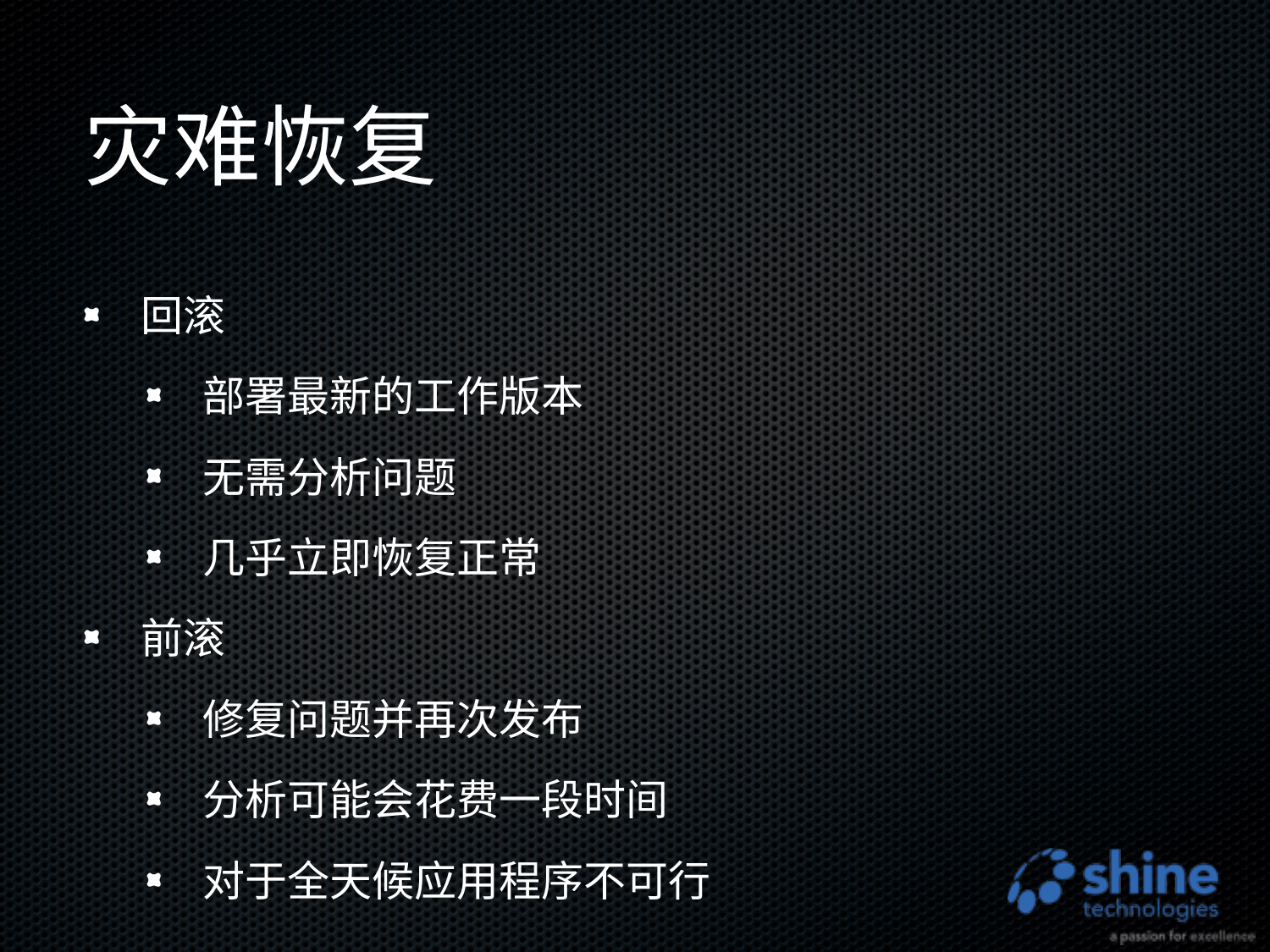

# 灾难恢复
回滚
部署最新的工作版本
无需分析问题
几乎立即恢复正常
前滚
修复问题并再次发布
分析可能会花费一段时间
对于全天候应用程序不可行